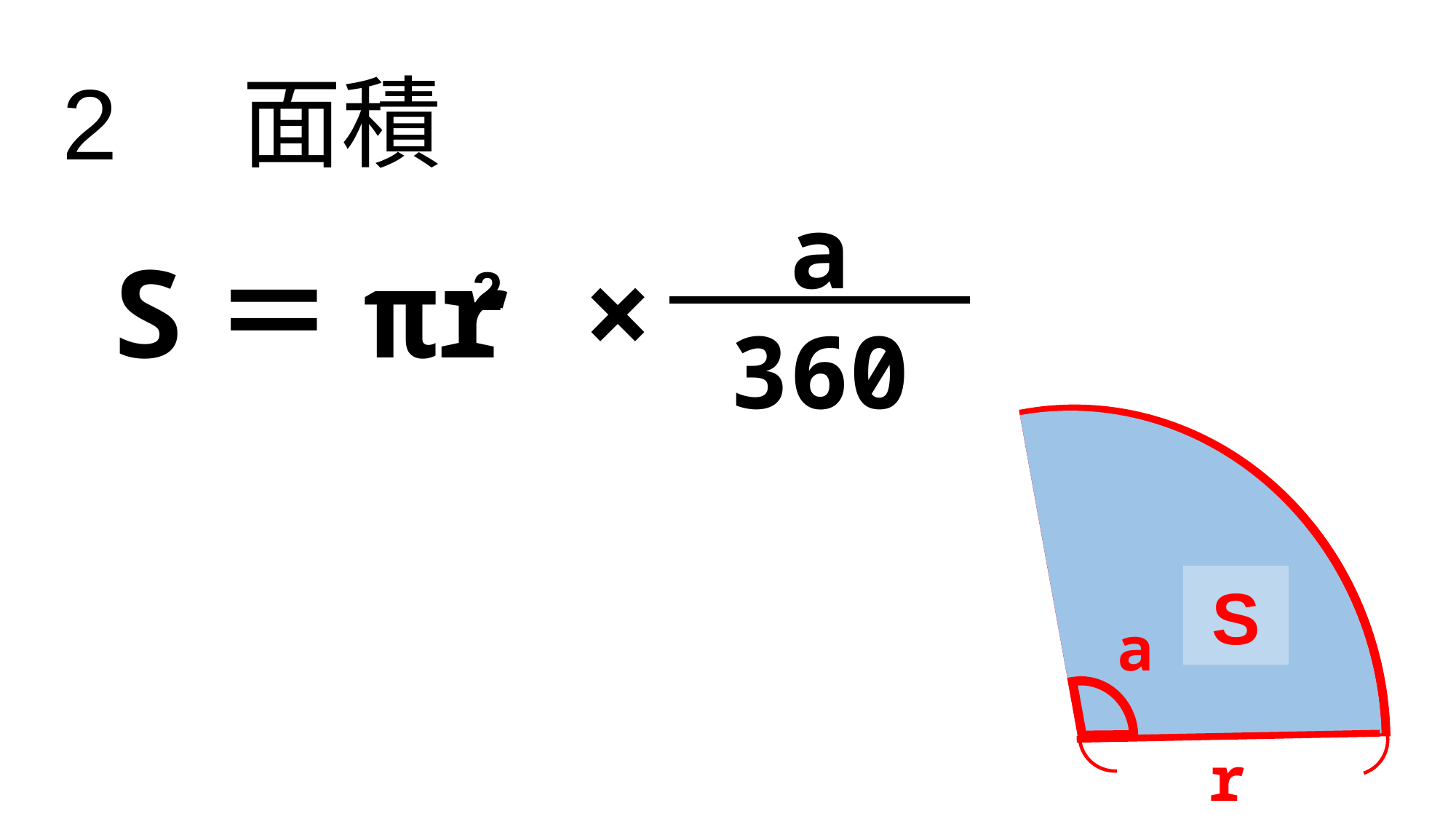

2　面積
  a
 360
S＝πr ×
2

S
a

r